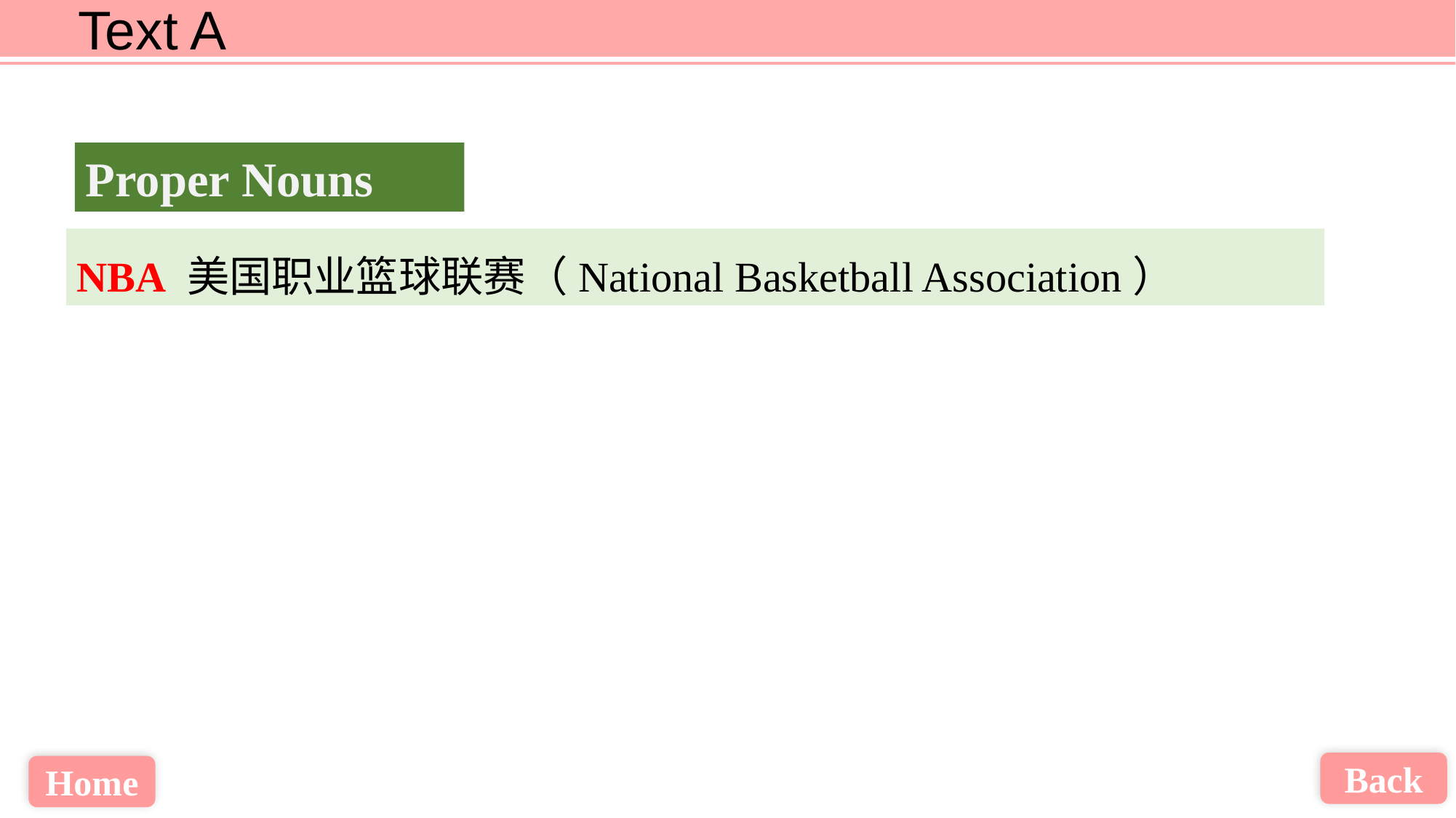

Proper Nouns
NBA 美国职业篮球联赛（National Basketball Association）
Back